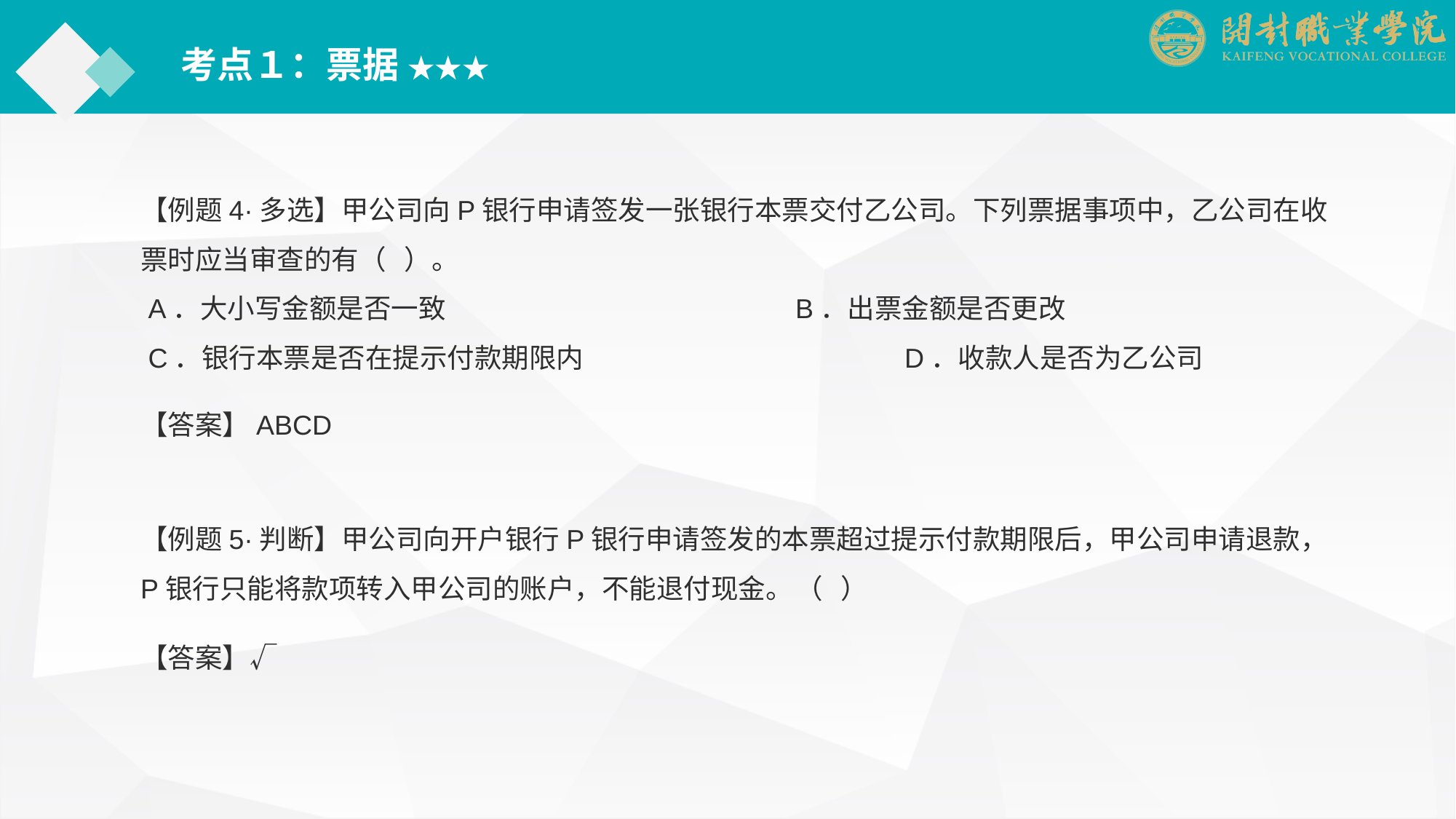

考点１：票据 ★★★
【例题4·多选】甲公司向P银行申请签发一张银行本票交付乙公司。下列票据事项中，乙公司在收票时应当审查的有（   ）。
 A．大小写金额是否一致				B．出票金额是否更改
 C．银行本票是否在提示付款期限内			D．收款人是否为乙公司
【答案】ABCD
【例题5·判断】甲公司向开户银行P银行申请签发的本票超过提示付款期限后，甲公司申请退款，P银行只能将款项转入甲公司的账户，不能退付现金。	（   ）
【答案】√